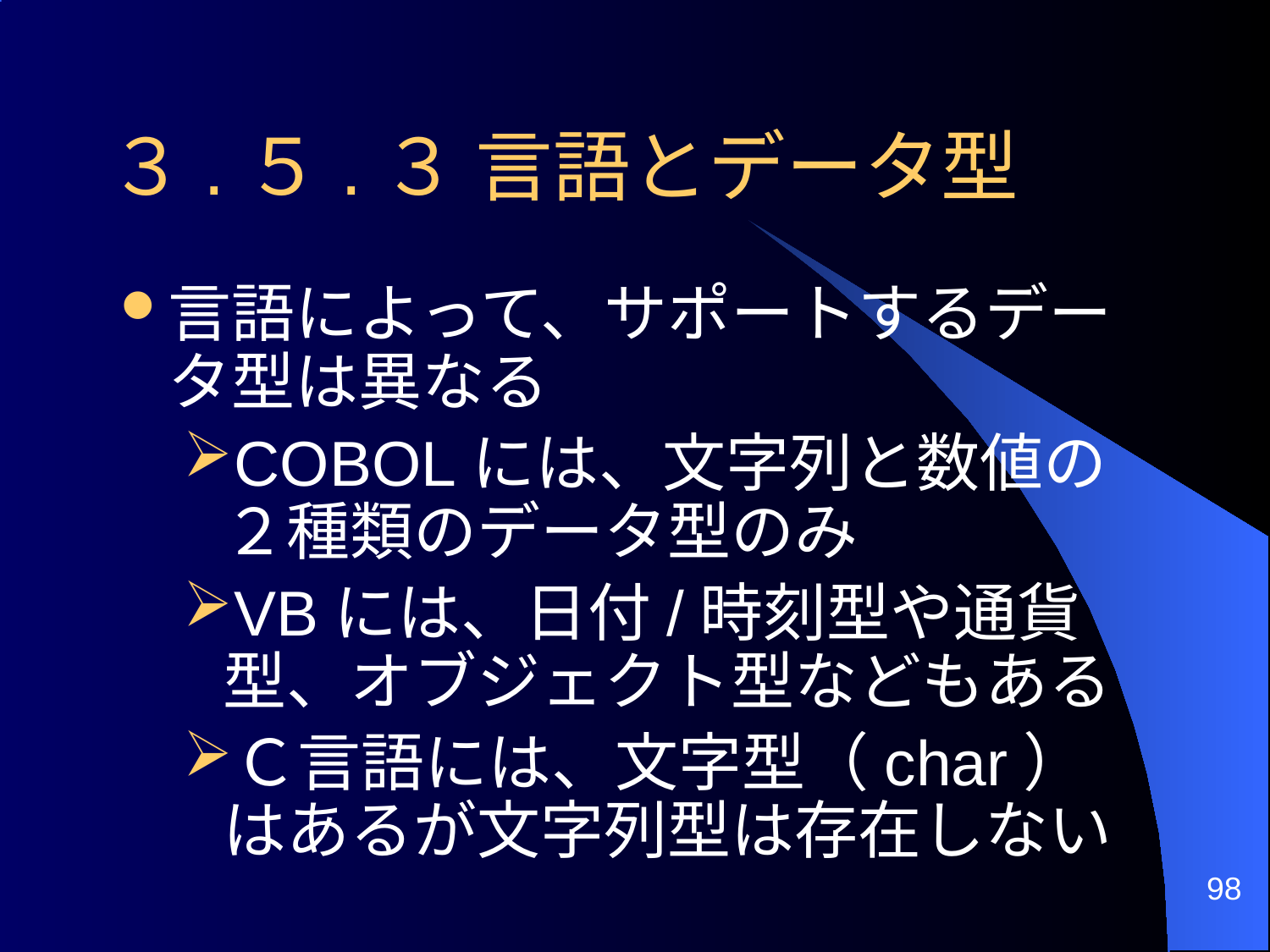

# ３.５.３ 言語とデータ型
言語によって、サポートするデータ型は異なる
COBOLには、文字列と数値の２種類のデータ型のみ
VBには、日付/時刻型や通貨型、オブジェクト型などもある
Ｃ言語には、文字型（char）はあるが文字列型は存在しない
98